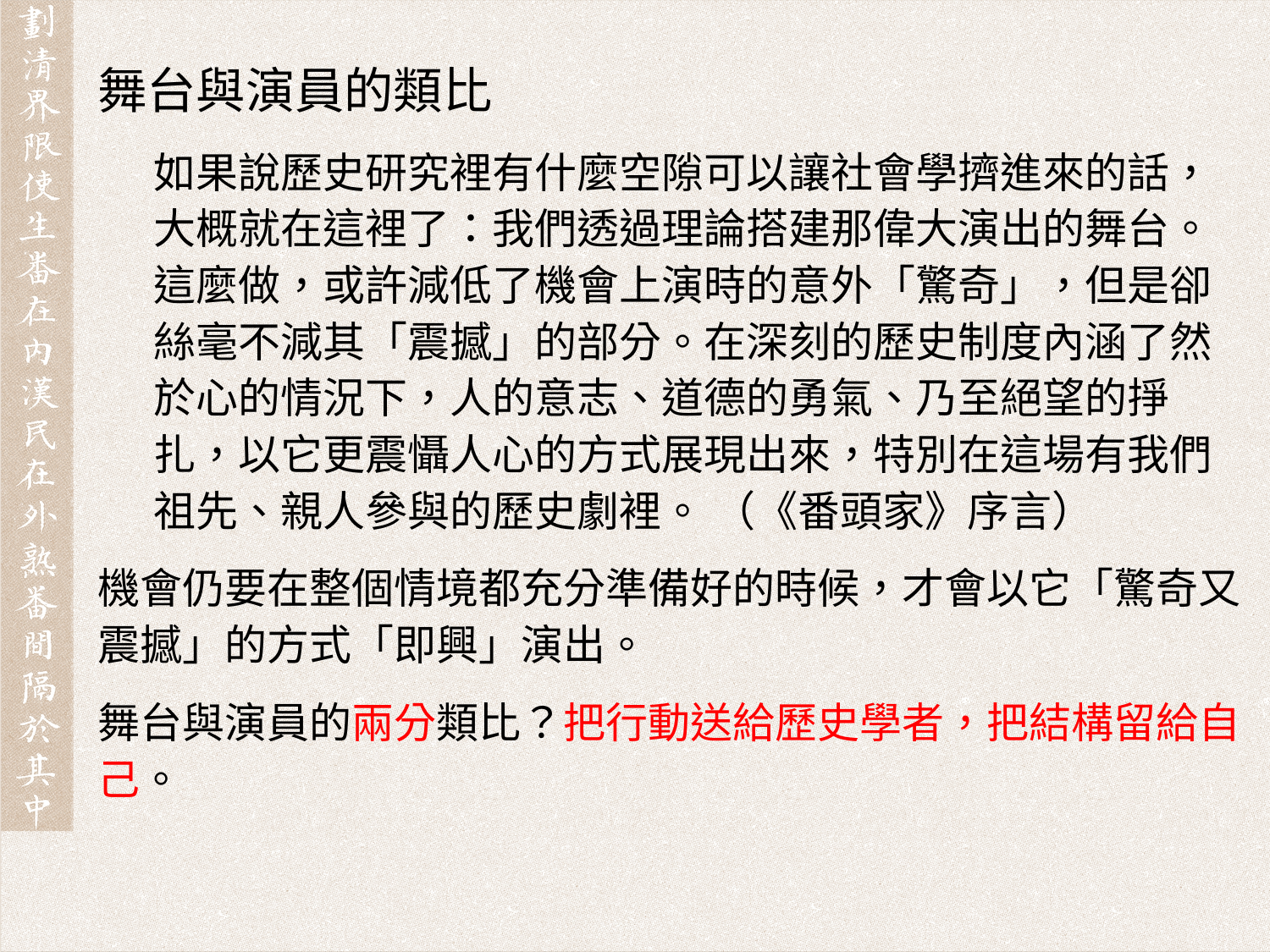

舞台與演員的類比
如果說歷史研究裡有什麼空隙可以讓社會學擠進來的話，大概就在這裡了：我們透過理論搭建那偉大演出的舞台。這麼做，或許減低了機會上演時的意外「驚奇」，但是卻絲毫不減其「震撼」的部分。在深刻的歷史制度內涵了然於心的情況下，人的意志、道德的勇氣、乃至絕望的掙扎，以它更震懾人心的方式展現出來，特別在這場有我們祖先、親人參與的歷史劇裡。 （《番頭家》序言）
機會仍要在整個情境都充分準備好的時候，才會以它「驚奇又震撼」的方式「即興」演出。
舞台與演員的兩分類比？把行動送給歷史學者，把結構留給自己。